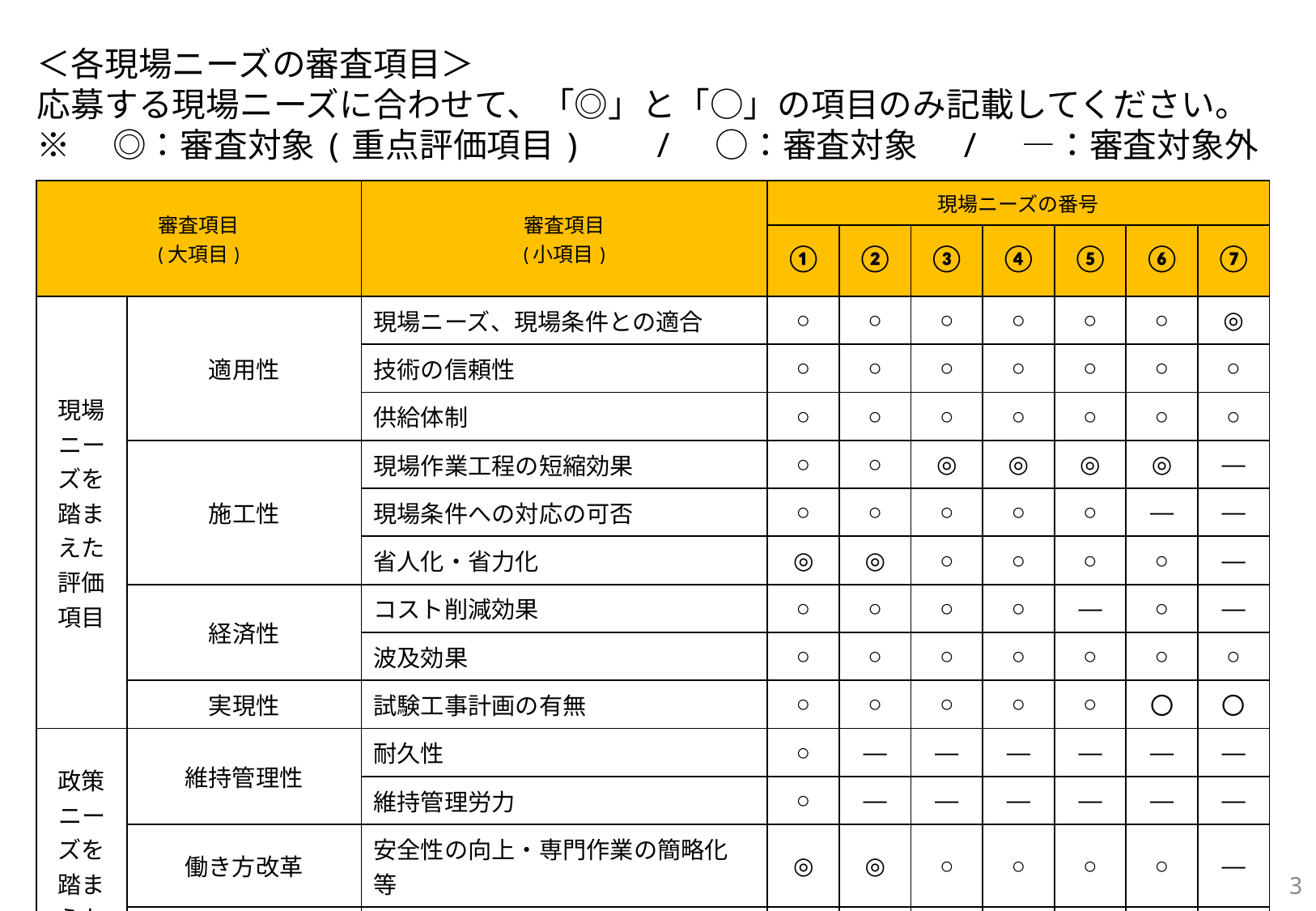

＜各現場ニーズの審査項目＞
応募する現場ニーズに合わせて、「◎」と「○」の項目のみ記載してください。
※　◎：審査対象(重点評価項目) 　/　○：審査対象　/　―：審査対象外
| 審査項目 (大項目) |  | 審査項目 (小項目) | 現場ニーズの番号 |  |  |  |  |  |  |
| --- | --- | --- | --- | --- | --- | --- | --- | --- | --- |
|  |  |  | ① | ② | ③ | ④ | ⑤ | ⑥ | ⑦ |
| 現場ニーズを 踏まえた評価項目 | 適用性 | 現場ニーズ、現場条件との適合 | ○ | ○ | ○ | ○ | ○ | ○ | ◎ |
|  |  | 技術の信頼性 | ○ | ○ | ○ | ○ | ○ | ○ | ○ |
|  |  | 供給体制 | ○ | ○ | ○ | ○ | ○ | ○ | ○ |
|  | 施工性 | 現場作業工程の短縮効果 | ○ | ○ | ◎ | ◎ | ◎ | ◎ | ― |
|  |  | 現場条件への対応の可否 | ○ | ○ | ○ | ○ | ○ | ― | ― |
|  |  | 省人化・省力化 | ◎ | ◎ | ○ | ○ | ○ | ○ | ― |
|  | 経済性 | コスト削減効果 | ○ | ○ | ○ | ○ | ― | ○ | ― |
|  |  | 波及効果 | ○ | ○ | ○ | ○ | ○ | ○ | ○ |
|  | 実現性 | 試験工事計画の有無 | ○ | ○ | ○ | ○ | ○ | 〇 | 〇 |
| 政策ニーズを 踏まえた 評価項目 | 維持管理性 | 耐久性 | ○ | ― | ― | ― | ― | ― | ― |
|  |  | 維持管理労力 | ○ | ― | ― | ― | ― | ― | ― |
|  | 働き方改革 | 安全性の向上・専門作業の簡略化　等 | ◎ | ◎ | ○ | ○ | ○ | ○ | ― |
|  | 環境保護への対応 | 環境負荷の低減　等 | ○ | ○ | ○ | ○ | ― | ○ | ― |
|  | インフラDXへの対応 | デジタル技術の活用の有無 | ○ | ○ | ○ | ○ | ○ | ○ | ○ |
3